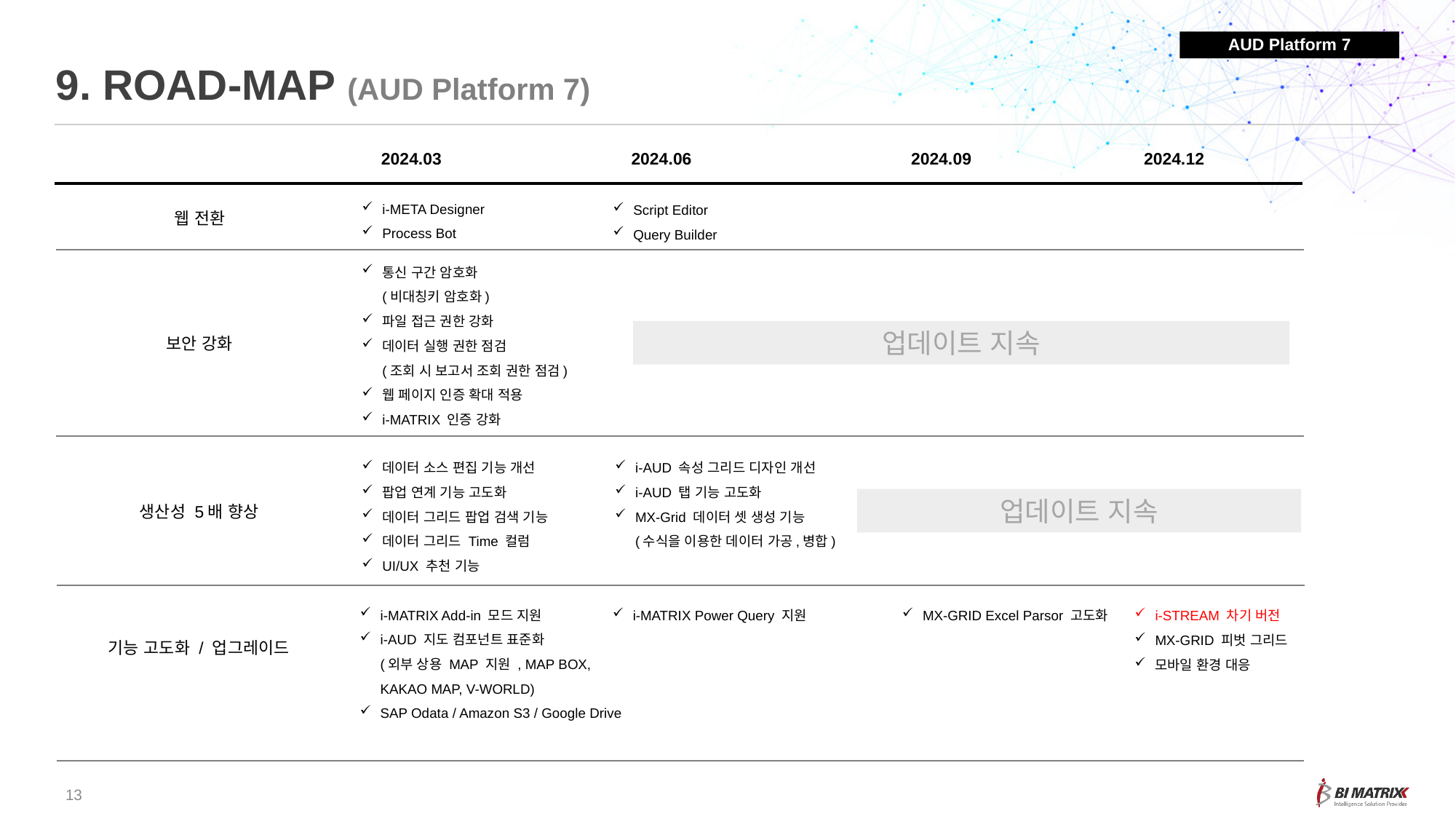

AUD Platform 7
9. ROAD-MAP (AUD Platform 7)
2024.03
2024.06
2024.09
2024.12
웹 전환
i-META Designer
Process Bot
Script Editor
Query Builder
통신 구간 암호화
(비대칭키 암호화)
파일 접근 권한 강화
데이터 실행 권한 점검
(조회 시 보고서 조회 권한 점검)
웹 페이지 인증 확대 적용
i-MATRIX 인증 강화
보안 강화
업데이트 지속
생산성 5배 향상
데이터 소스 편집 기능 개선
팝업 연계 기능 고도화
데이터 그리드 팝업 검색 기능
데이터 그리드 Time 컬럼
UI/UX 추천 기능

i-AUD 속성 그리드 디자인 개선
i-AUD 탭 기능 고도화
MX-Grid 데이터 셋 생성 기능
(수식을 이용한 데이터 가공,병합)
업데이트 지속
기능 고도화 / 업그레이드
i-MATRIX Add-in 모드 지원
i-AUD 지도 컴포넌트 표준화
(외부 상용 MAP 지원 , MAP BOX, KAKAO MAP, V-WORLD)
SAP Odata / Amazon S3 / Google Drive

i-MATRIX Power Query 지원
i-STREAM 차기 버전
MX-GRID 피벗 그리드
모바일 환경 대응
MX-GRID Excel Parsor 고도화
13